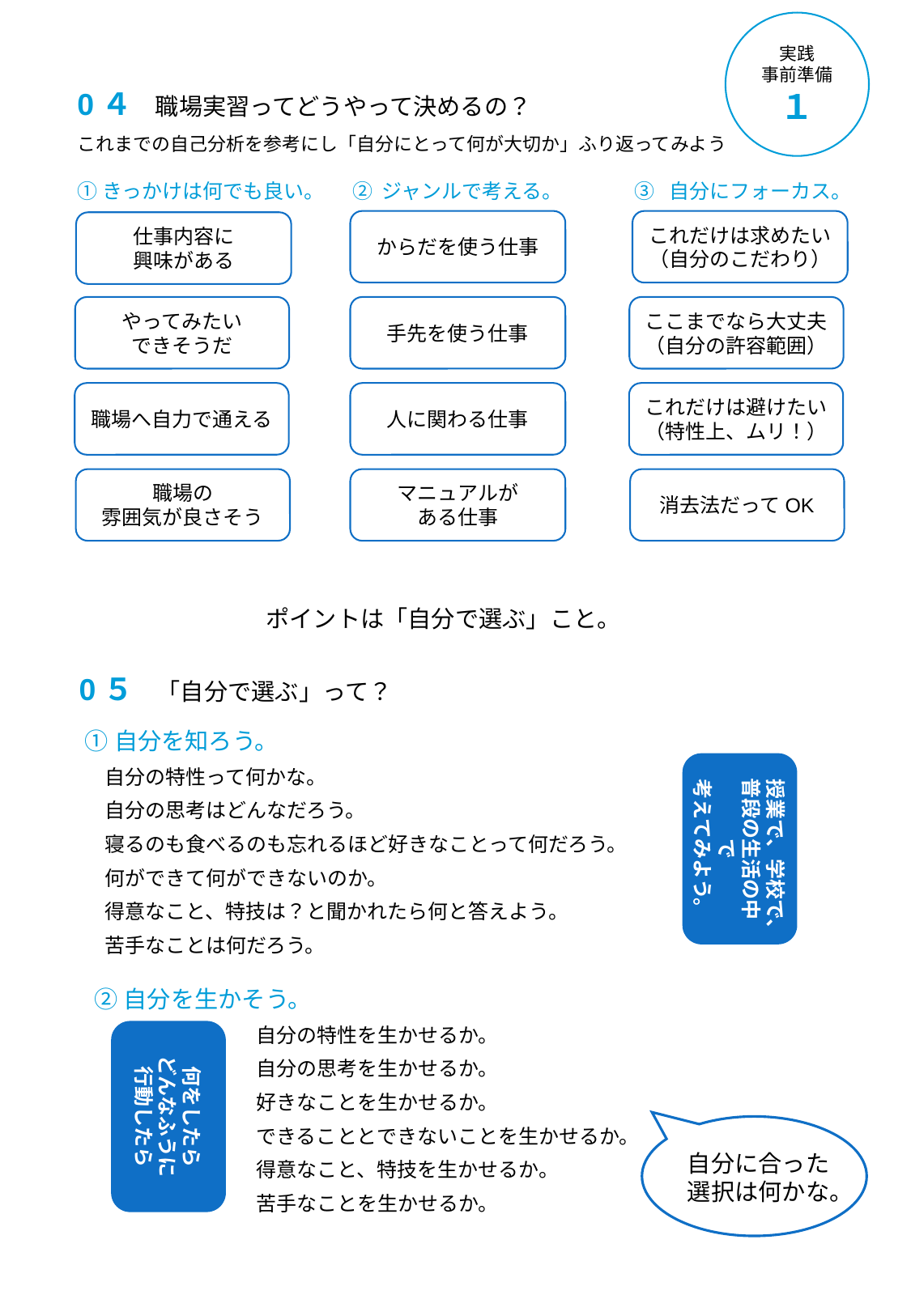

実践
事前準備
１
0４　職場実習ってどうやって決めるの？
これまでの自己分析を参考にし「自分にとって何が大切か」ふり返ってみよう
①きっかけは何でも良い。
② ジャンルで考える。
③  自分にフォーカス。
からだを使う仕事
これだけは求めたい（自分のこだわり）
仕事内容に
興味がある
やってみたい
できそうだ
手先を使う仕事
ここまでなら大丈夫
（自分の許容範囲）
職場へ自力で通える
人に関わる仕事
これだけは避けたい
（特性上、ムリ！）
職場の
雰囲気が良さそう
マニュアルが
ある仕事
消去法だってOK
ポイントは「自分で選ぶ」こと。
0５　「自分で選ぶ」って？
①自分を知ろう。
　自分の特性って何かな。
　自分の思考はどんなだろう。
　寝るのも食べるのも忘れるほど好きなことって何だろう。
　何ができて何ができないのか。
　得意なこと、特技は？と聞かれたら何と答えよう。
　苦手なことは何だろう。
授業で、学校で、
普段の生活の中で
考えてみよう。
②自分を生かそう。
　　　　　　　　自分の特性を生かせるか。
　　　　　　　　自分の思考を生かせるか。
　　　　　　　　好きなことを生かせるか。
　　　　　　　　できることとできないことを生かせるか。
　　　　　　　　得意なこと、特技を生かせるか。
　　　　　　　　苦手なことを生かせるか。
何をしたら
どんなふうに
行動したら

自分に合った選択は何かな。